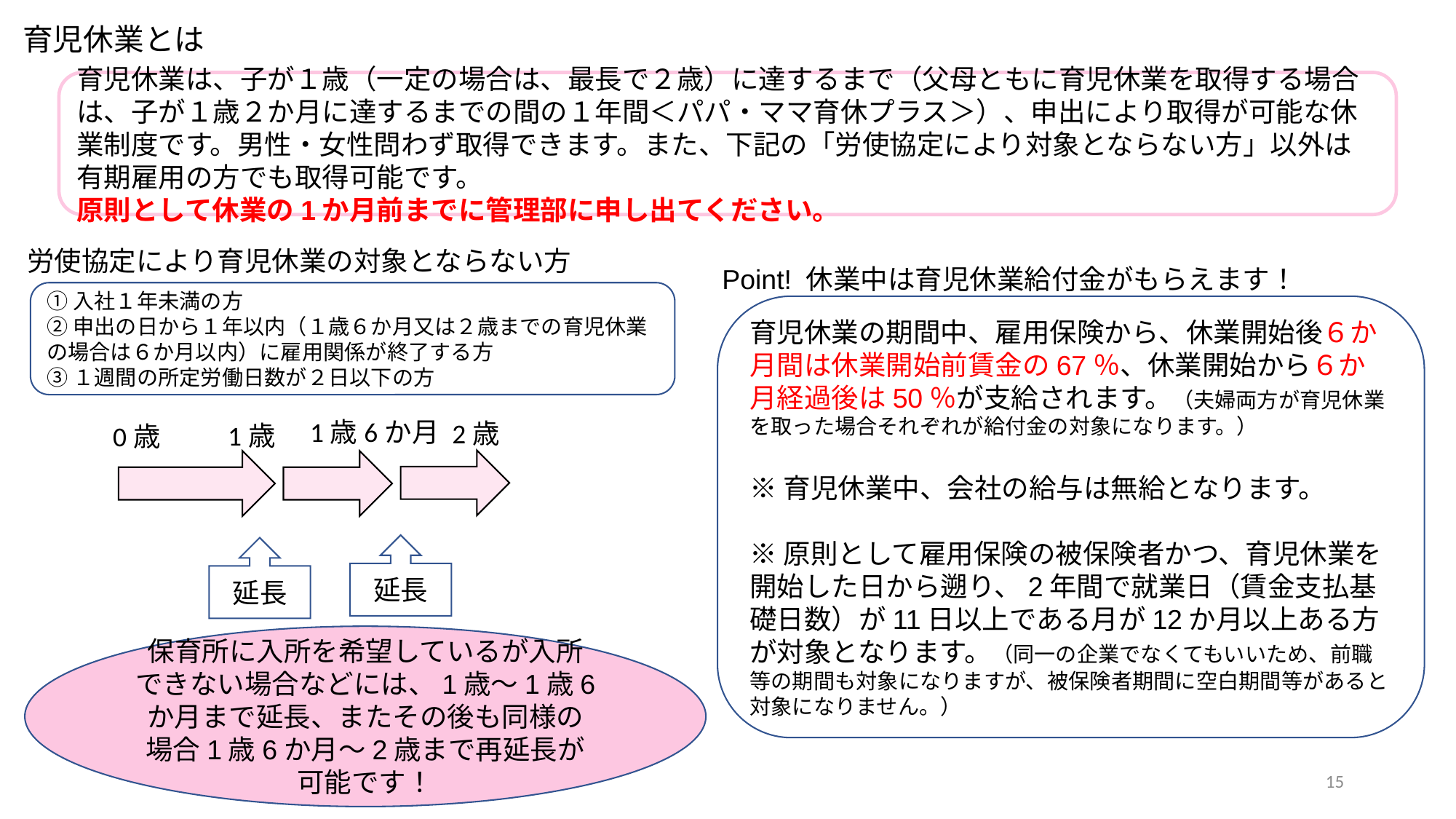

# 育児休業とは
育児休業は、子が１歳（一定の場合は、最長で２歳）に達するまで（父母ともに育児休業を取得する場合は、子が１歳２か月に達するまでの間の１年間＜パパ・ママ育休プラス＞）、申出により取得が可能な休業制度です。男性・女性問わず取得できます。また、下記の「労使協定により対象とならない方」以外は有期雇用の方でも取得可能です。
原則として休業の1か月前までに管理部に申し出てください。
労使協定により育児休業の対象とならない方
Point! 休業中は育児休業給付金がもらえます！
①入社１年未満の方
②申出の日から１年以内（１歳６か月又は２歳までの育児休業の場合は６か月以内）に雇用関係が終了する方
③１週間の所定労働日数が２日以下の方
育児休業の期間中、雇用保険から、休業開始後６か月間は休業開始前賃金の67％、休業開始から６か月経過後は50％が支給されます。（夫婦両方が育児休業を取った場合それぞれが給付金の対象になります。）

※育児休業中、会社の給与は無給となります。

※原則として雇用保険の被保険者かつ、育児休業を開始した日から遡り、2年間で就業日（賃金支払基礎日数）が11日以上である月が12か月以上ある方が対象となります。（同一の企業でなくてもいいため、前職等の期間も対象になりますが、被保険者期間に空白期間等があると対象になりません。）
1歳6か月
2歳
1歳
0歳

延長
延長
保育所に入所を希望しているが入所できない場合などには、1歳～1歳6
か月まで延長、またその後も同様の場合1歳6か月～2歳まで再延長が可能です！
15